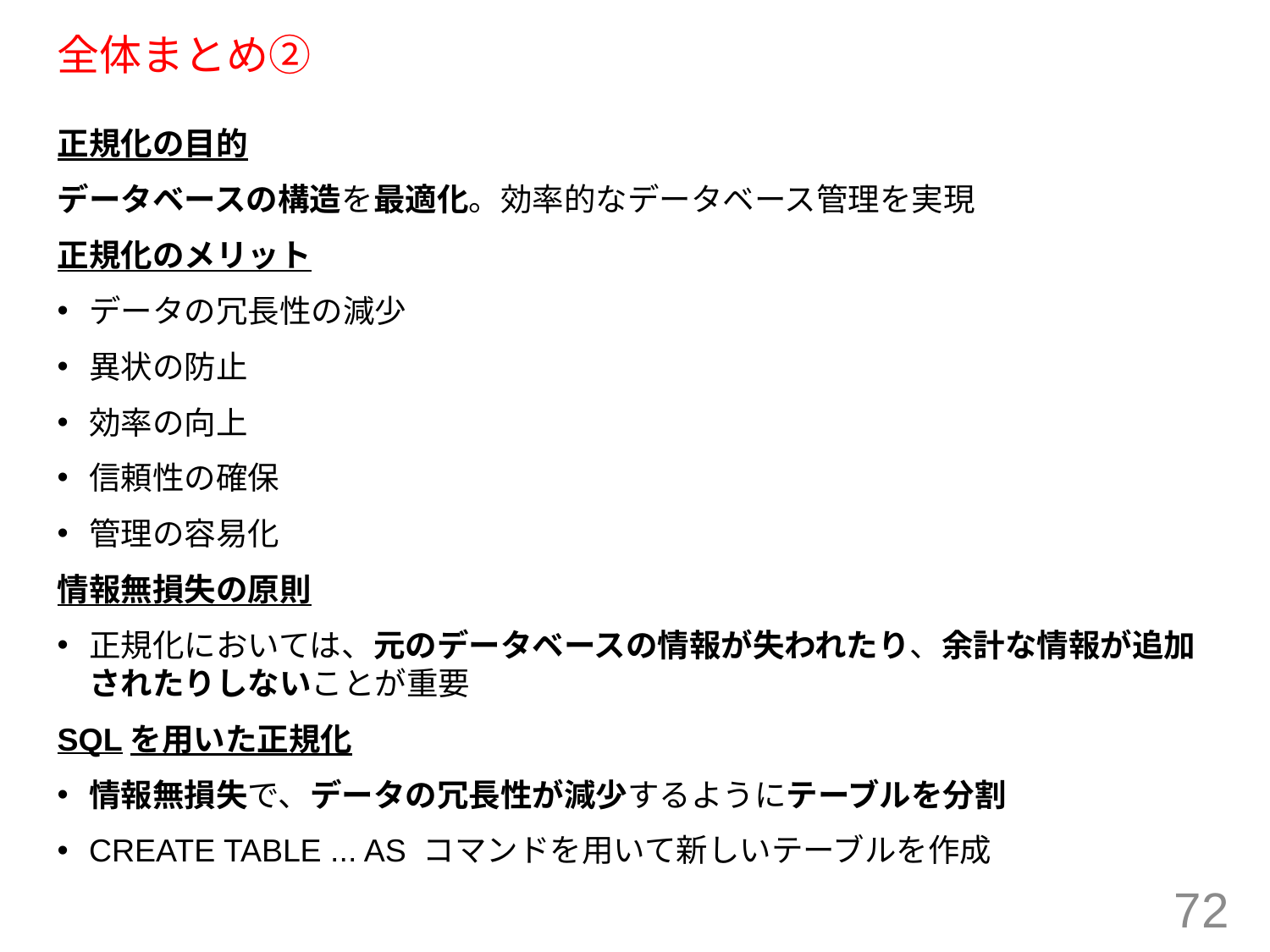

# 全体まとめ②
正規化の目的
データベースの構造を最適化。効率的なデータベース管理を実現
正規化のメリット
データの冗長性の減少
異状の防止
効率の向上
信頼性の確保
管理の容易化
情報無損失の原則
正規化においては、元のデータベースの情報が失われたり、余計な情報が追加されたりしないことが重要
SQLを用いた正規化
情報無損失で、データの冗長性が減少するようにテーブルを分割
CREATE TABLE ... AS コマンドを用いて新しいテーブルを作成
72